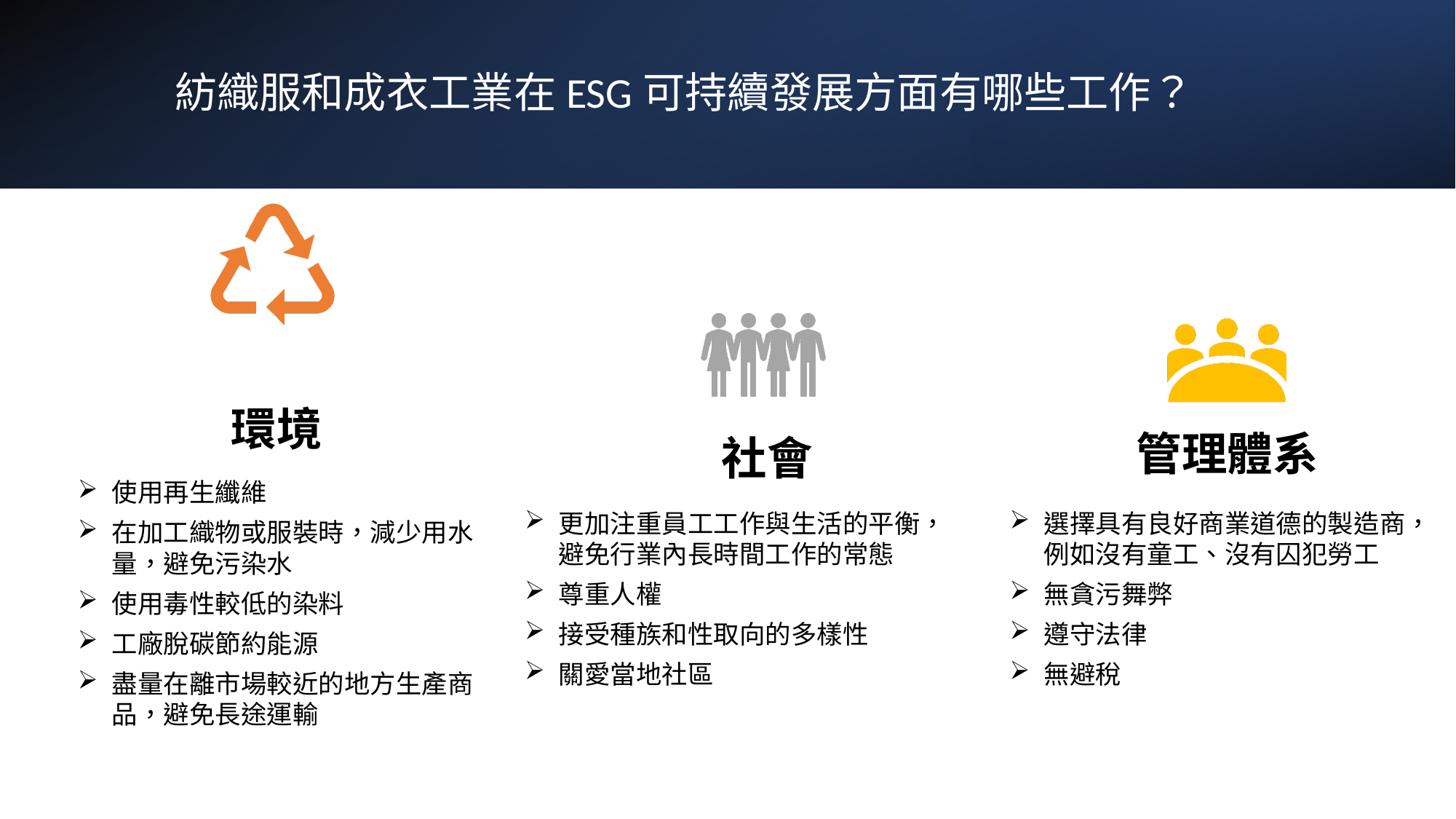

# 紡織服和成衣工業在ESG可持續發展方面有哪些工作？
環境

使用再生纖維
在加工織物或服裝時，減少用水量，避免污染水
使用毒性較低的染料
工廠脫碳節約能源
盡量在離市場較近的地方生產商品，避免長途運輸
社會
更加注重員工工作與生活的平衡，避免行業內長時間工作的常態
尊重人權
接受種族和性取向的多樣性
關愛當地社區
管理體系
選擇具有良好商業道德的製造商，例如沒有童工、沒有囚犯勞工
無貪污舞弊
遵守法律
無避稅
28